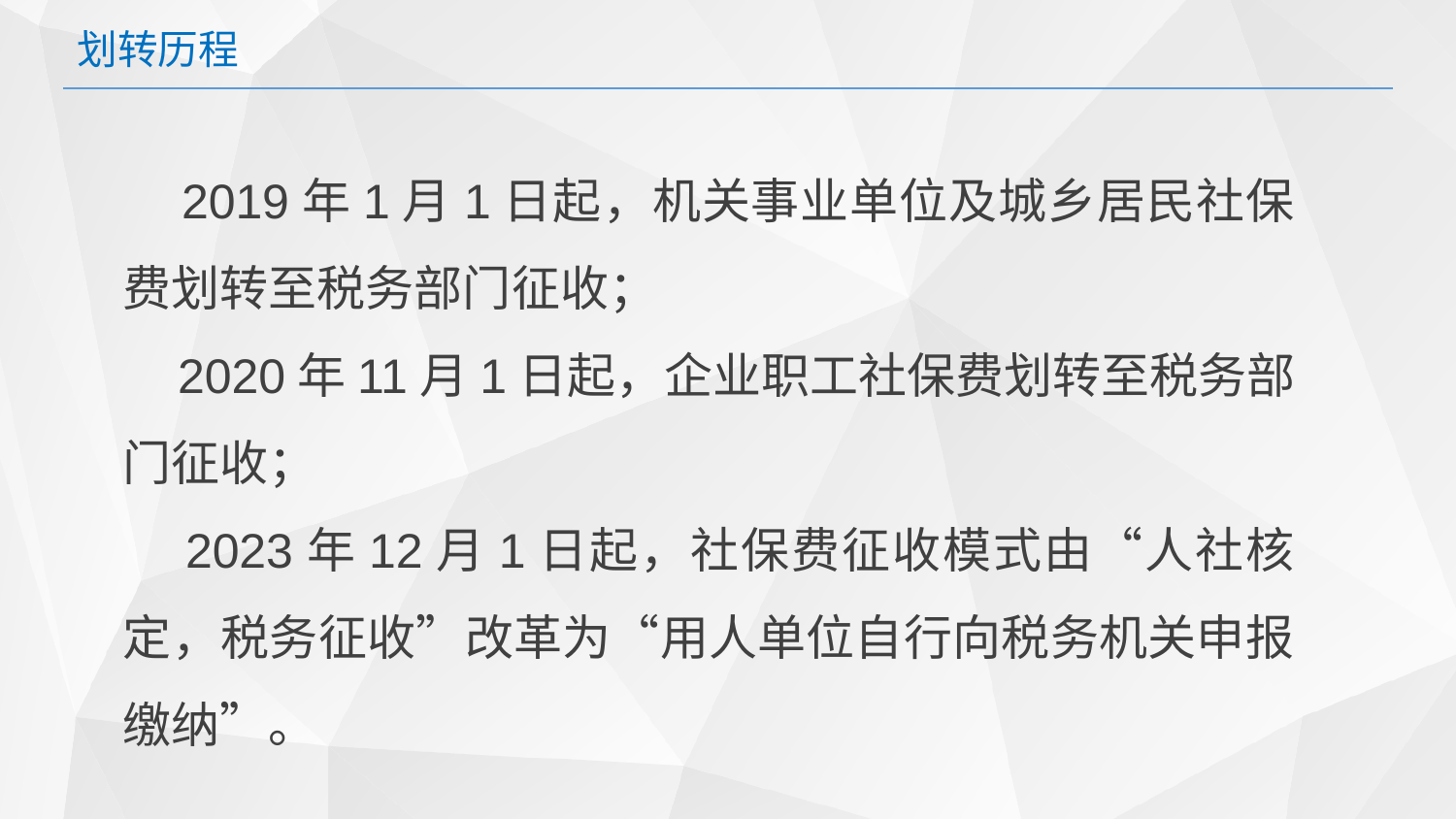

划转历程
    2019年1月1日起，机关事业单位及城乡居民社保费划转至税务部门征收；
    2020年11月1日起，企业职工社保费划转至税务部门征收；
    2023年12月1日起，社保费征收模式由“人社核定，税务征收”改革为“用人单位自行向税务机关申报缴纳”。